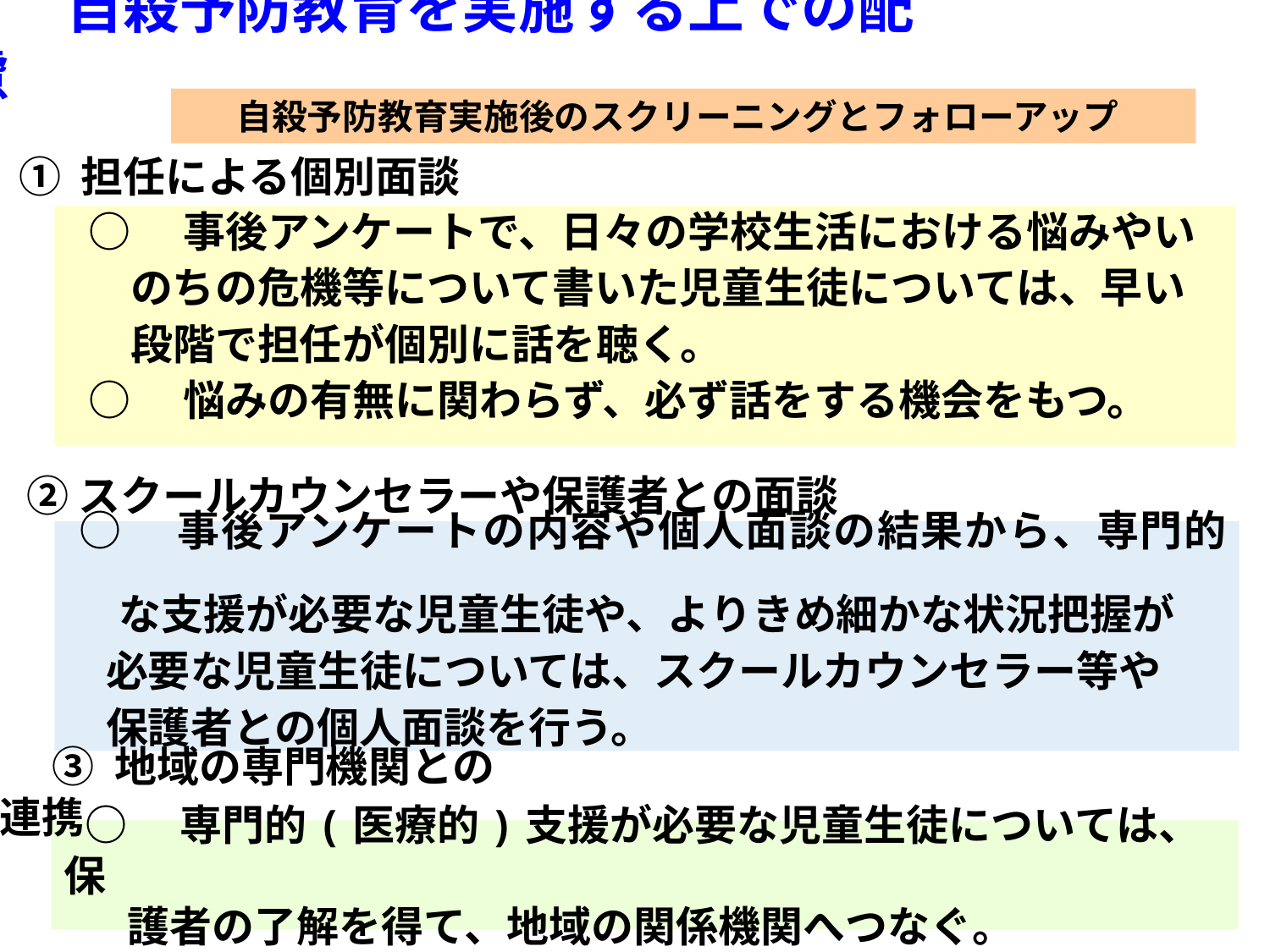

自殺予防教育を実施する上での配慮

自殺予防教育実施後のスクリーニングとフォローアップ
# ① 担任による個別面談
○　事後アンケートで、日々の学校生活における悩みやい

　のちの危機等について書いた児童生徒については、早い

　段階で担任が個別に話を聴く。

○　悩みの有無に関わらず、必ず話をする機会をもつ。
　② スクールカウンセラーや保護者との面談

 ○　事後アンケートの内容や個人面談の結果から、専門的

　 な支援が必要な児童生徒や、よりきめ細かな状況把握が

   必要な児童生徒については、スクールカウンセラー等や

   保護者との個人面談を行う。

③ 地域の専門機関との連携
○　専門的(医療的)支援が必要な児童生徒については、保
　護者の了解を得て、地域の関係機関へつなぐ。